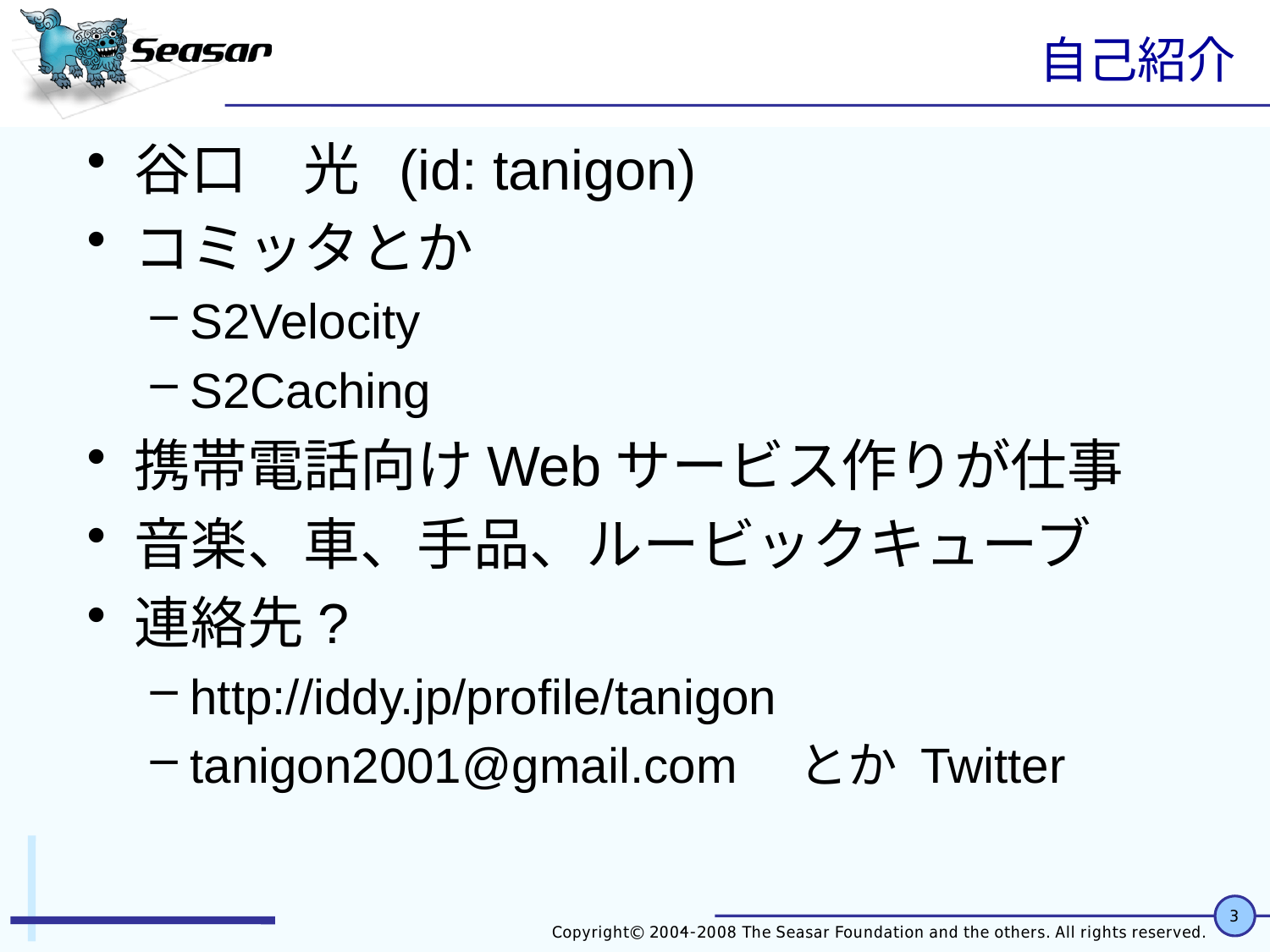

# 自己紹介
谷口　光  (id: tanigon)
コミッタとか
S2Velocity
S2Caching
携帯電話向けWebサービス作りが仕事
音楽、車、手品、ルービックキューブ
連絡先?
http://iddy.jp/profile/tanigon
tanigon2001@gmail.com　とか Twitter